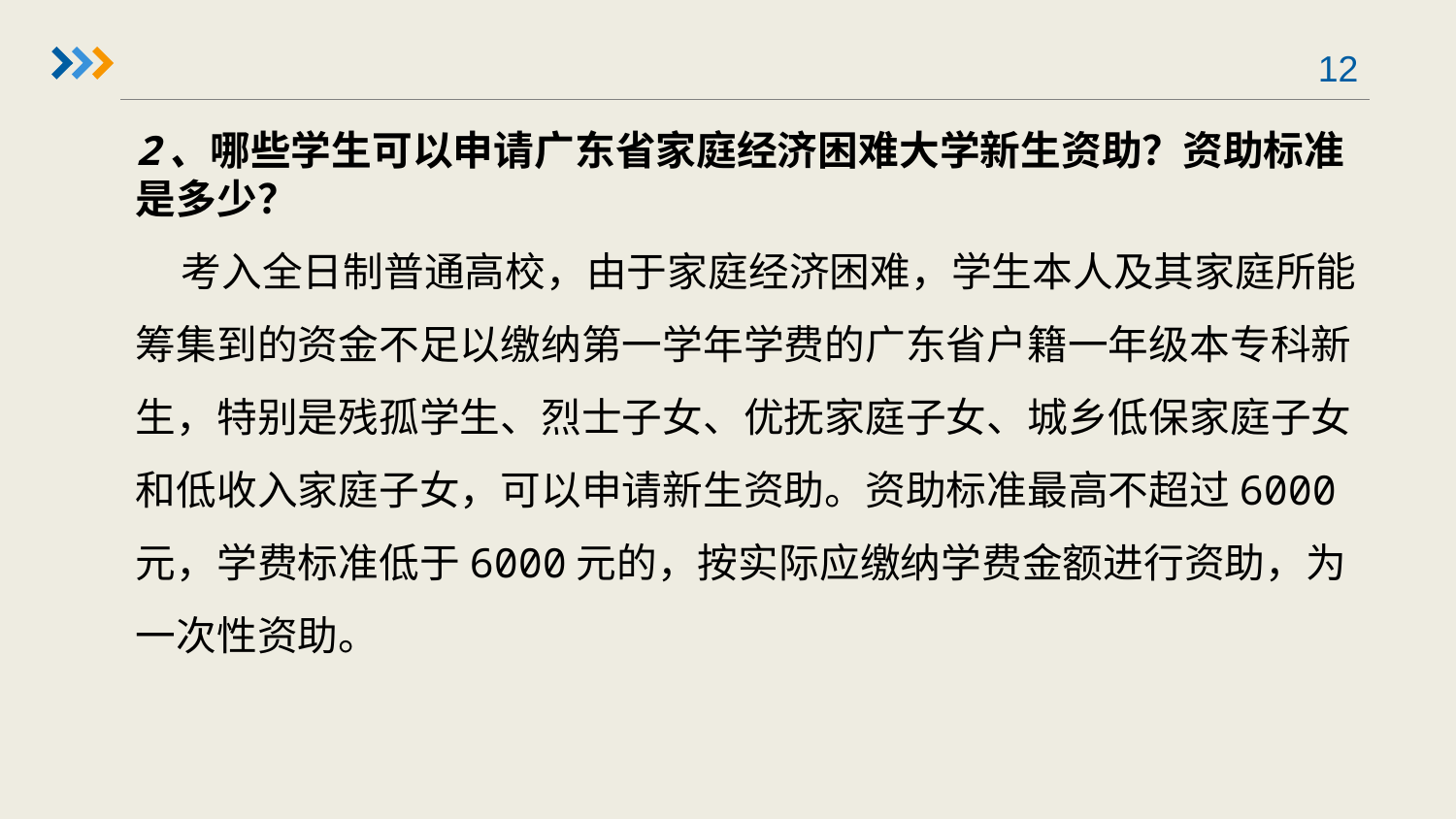

2、哪些学生可以申请广东省家庭经济困难大学新生资助？资助标准是多少？
    考入全日制普通高校，由于家庭经济困难，学生本人及其家庭所能筹集到的资金不足以缴纳第一学年学费的广东省户籍一年级本专科新生，特别是残孤学生、烈士子女、优抚家庭子女、城乡低保家庭子女和低收入家庭子女，可以申请新生资助。资助标准最高不超过6000元，学费标准低于6000元的，按实际应缴纳学费金额进行资助，为一次性资助。